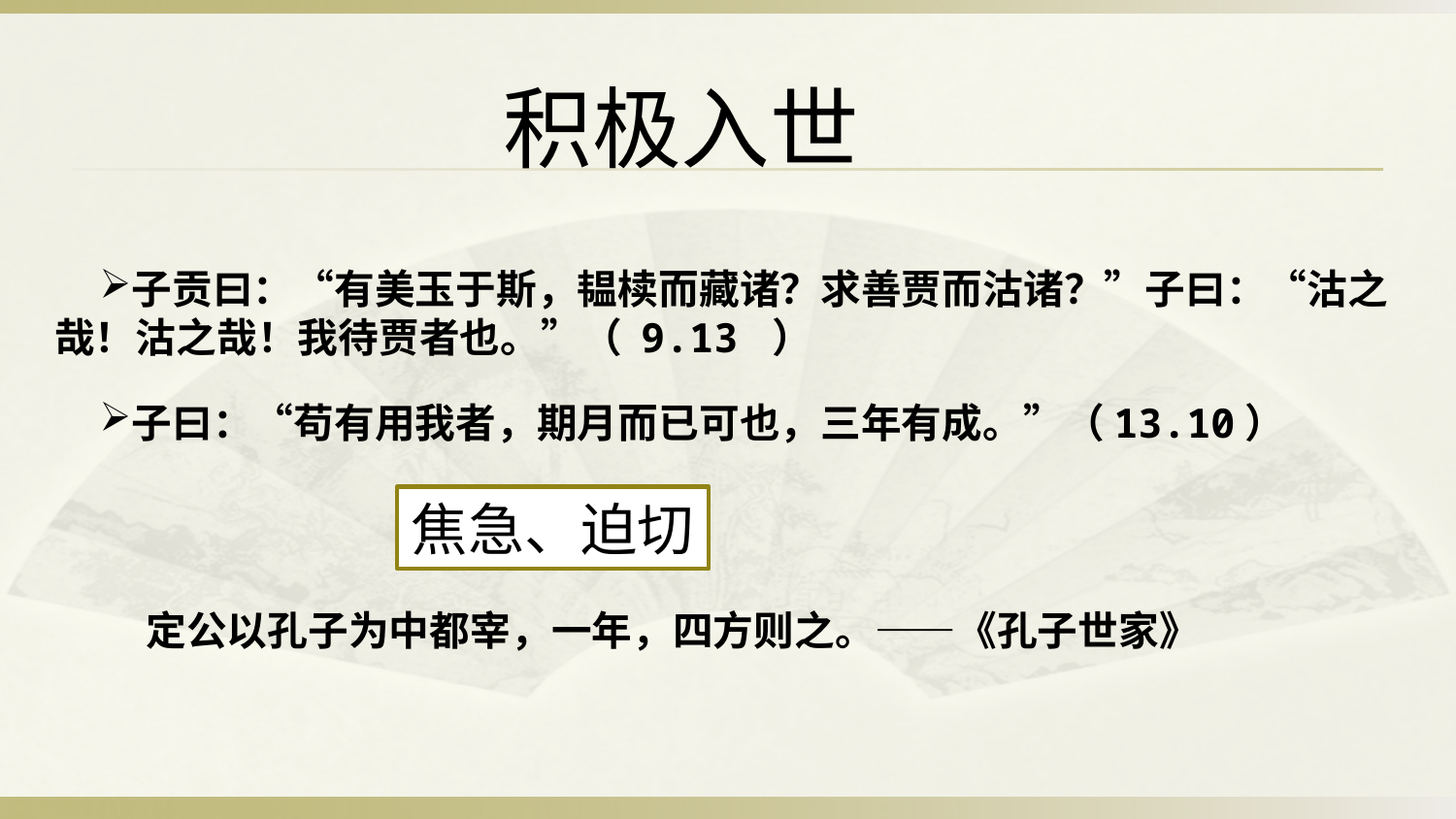

积极入世

子贡曰：“有美玉于斯，韫椟而藏诸？求善贾而沽诸？”子曰：“沽之哉！沽之哉！我待贾者也。”（ 9.13 ）
子曰：“苟有用我者，期月而已可也，三年有成。”（13.10）

焦急、迫切
定公以孔子为中都宰，一年，四方则之。——《孔子世家》